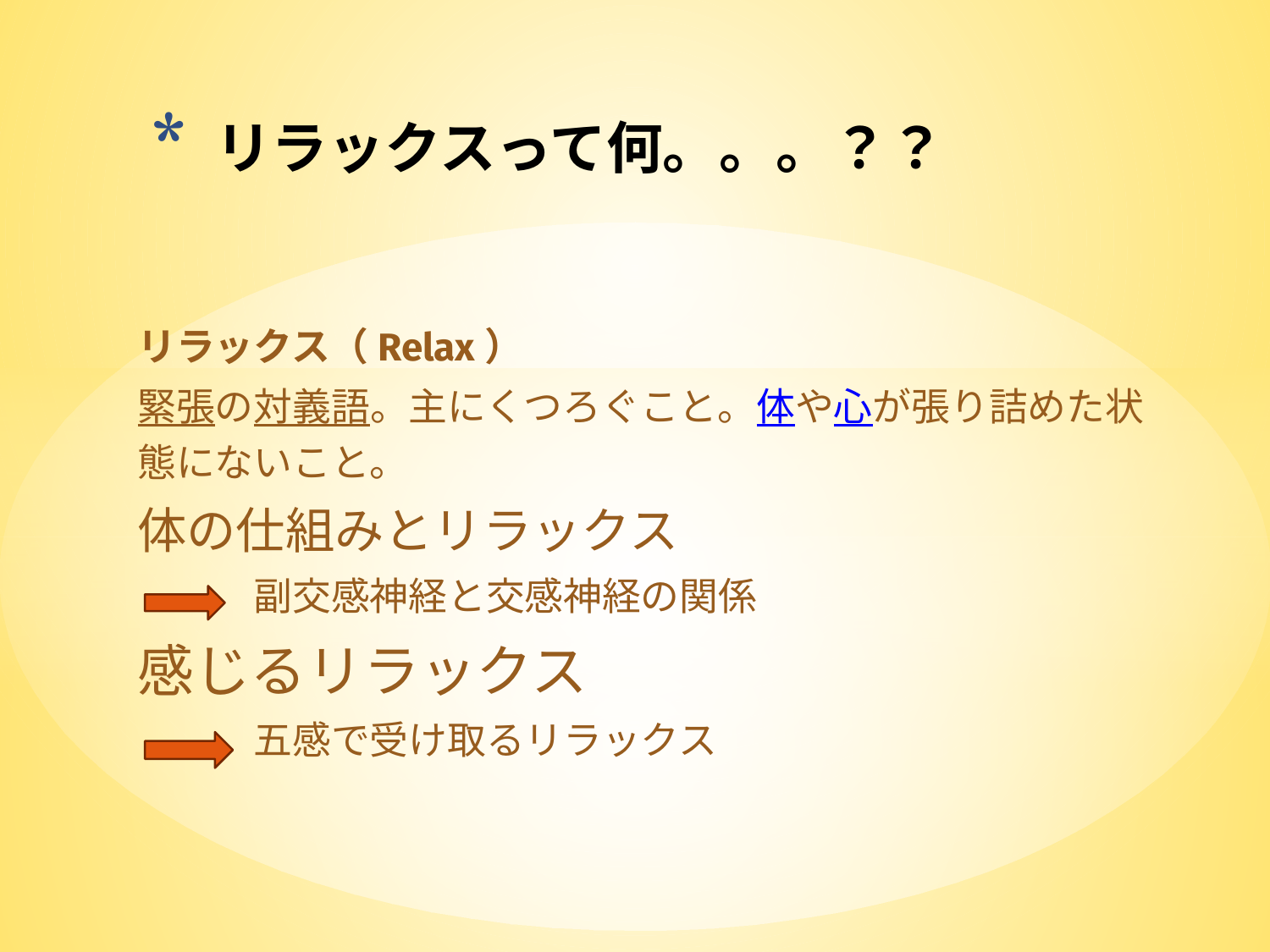

# リラックスって何。。。？？
リラックス（Relax）
緊張の対義語。主にくつろぐこと。体や心が張り詰めた状態にないこと。
体の仕組みとリラックス
　　　副交感神経と交感神経の関係
感じるリラックス
　　　五感で受け取るリラックス